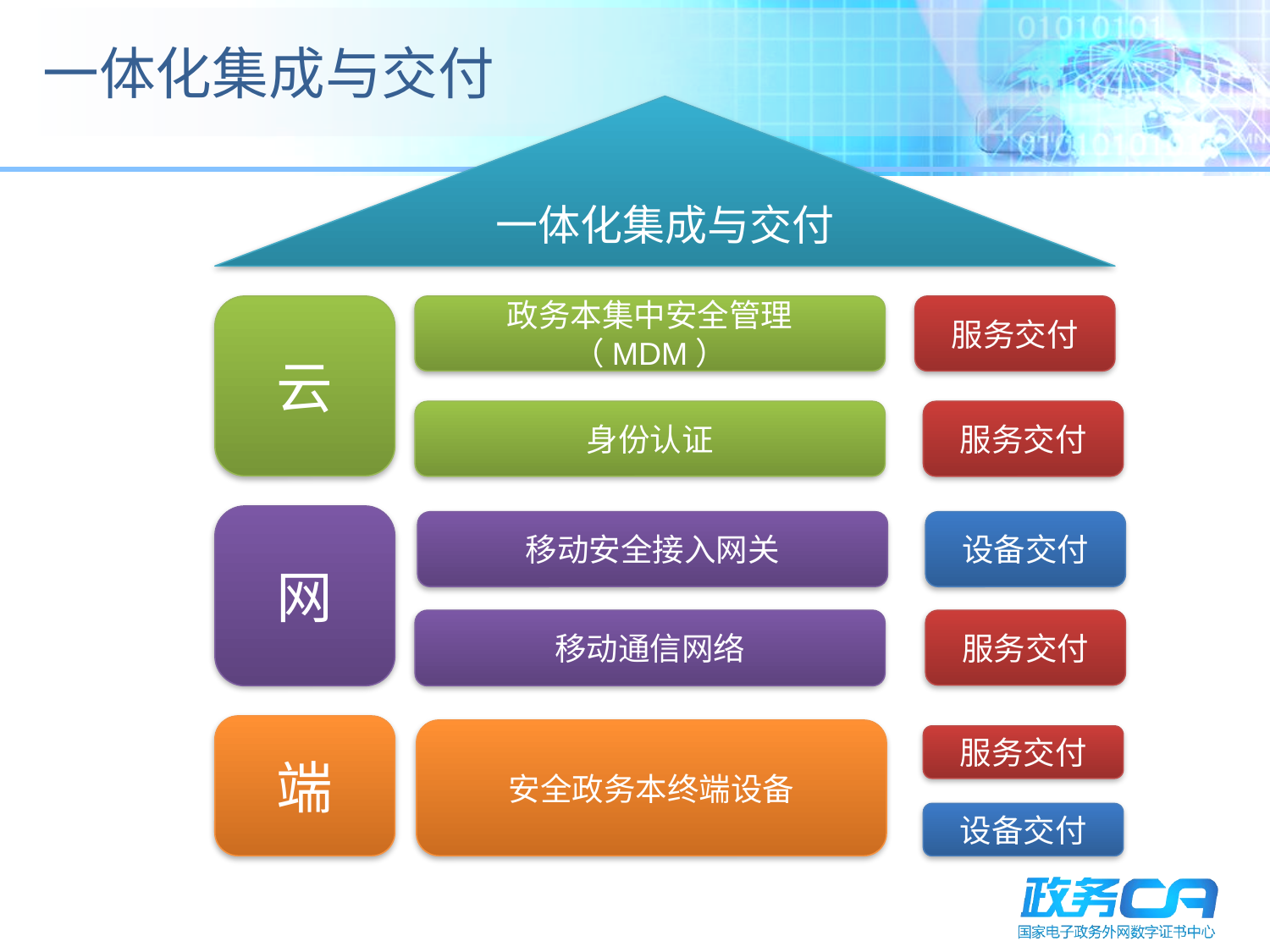

# 一体化集成与交付
一体化集成与交付
云
政务本集中安全管理（MDM）
服务交付
身份认证
服务交付
网
移动安全接入网关
设备交付
移动通信网络
服务交付
端
安全政务本终端设备
服务交付
设备交付